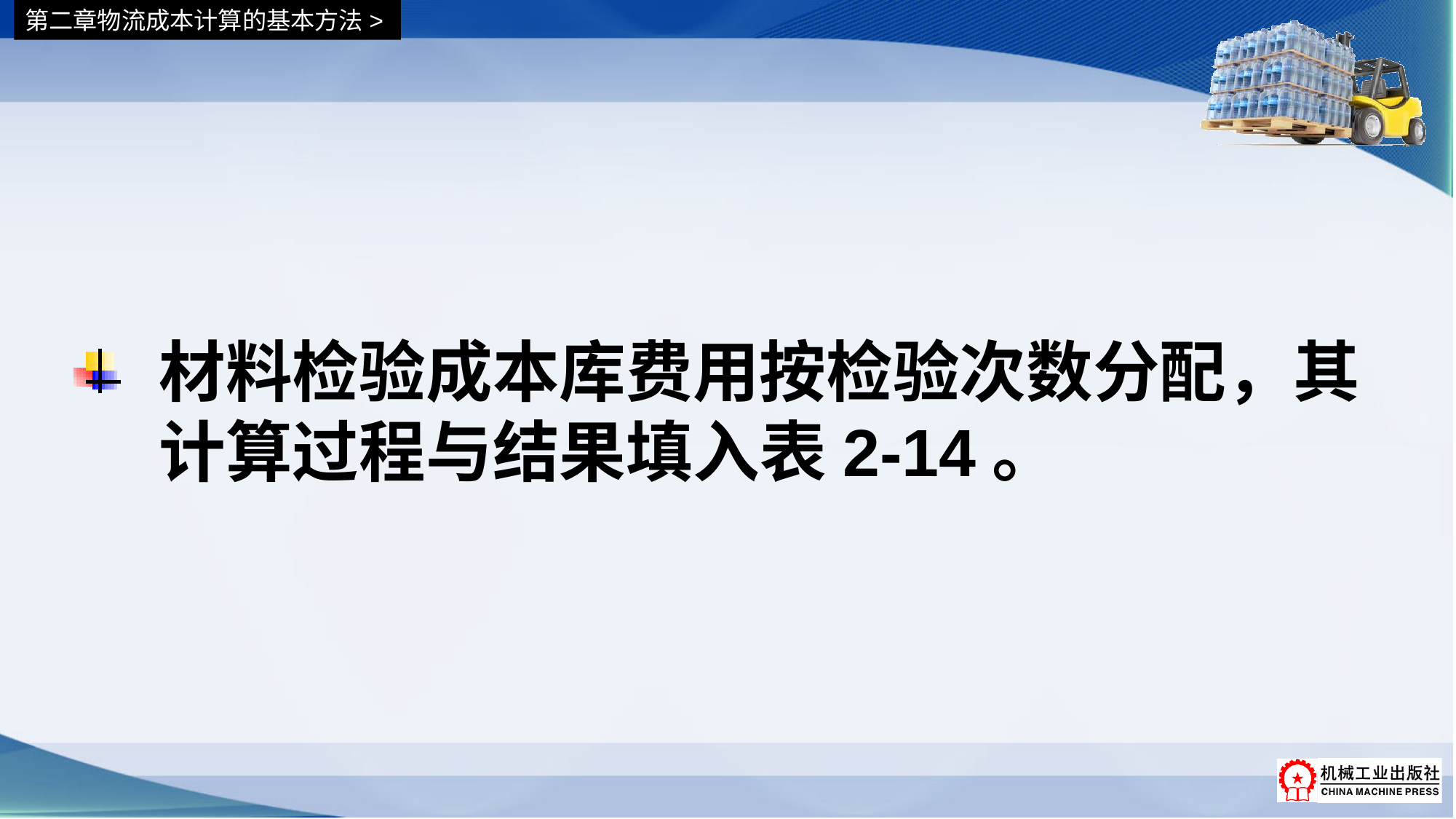

第二章物流成本计算的基本方法>
# 材料检验成本库费用按检验次数分配，其计算过程与结果填入表2-14。